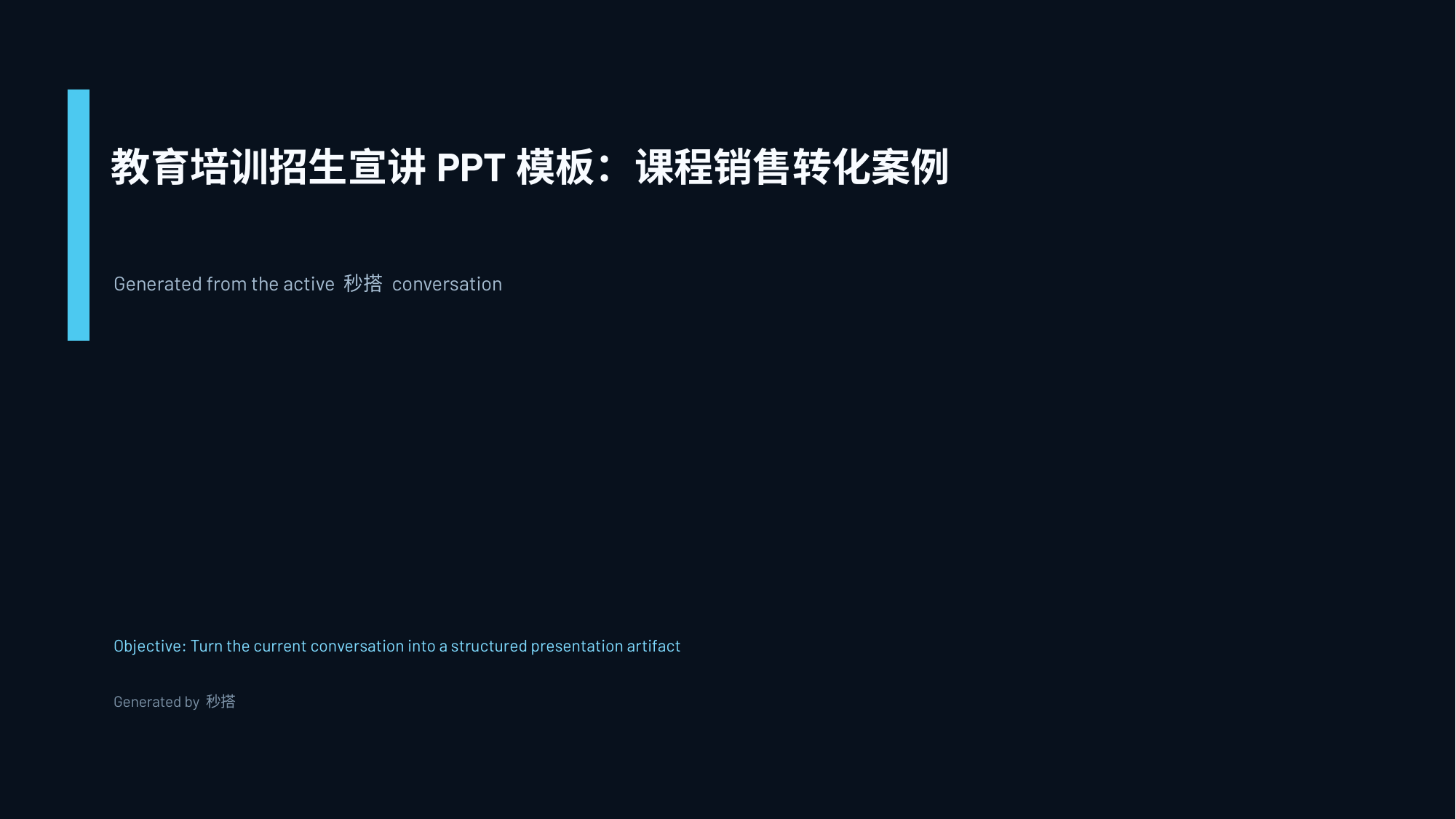

教育培训招生宣讲PPT模板：课程销售转化案例
Generated from the active 秒搭 conversation
Objective: Turn the current conversation into a structured presentation artifact
Generated by 秒搭